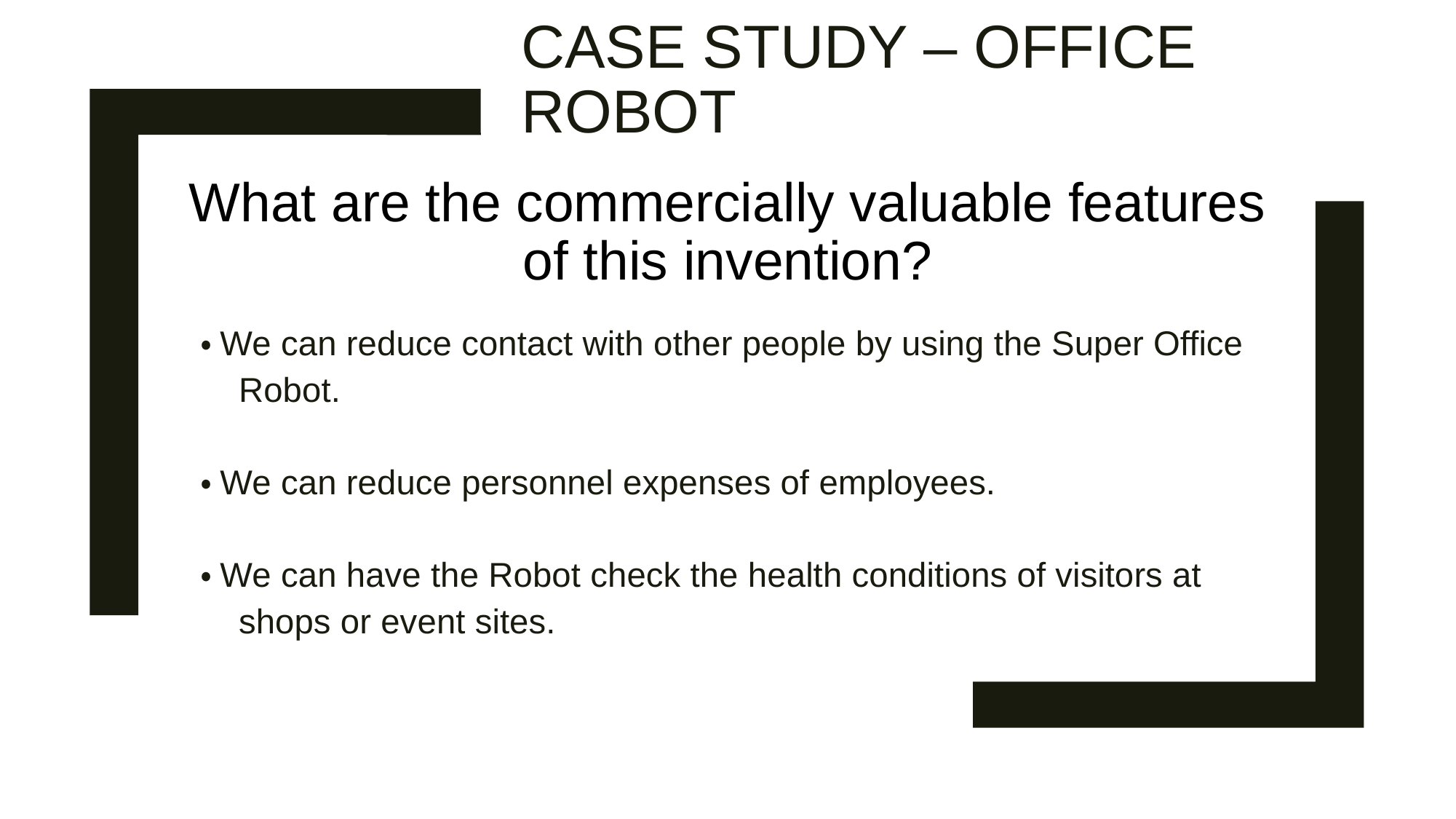

Case Study – Office Robot
# What are the commercially valuable features of this invention?
・We can reduce contact with other people by using the Super Office
    Robot.

・We can reduce personnel expenses of employees.

・We can have the Robot check the health conditions of visitors at
    shops or event sites.